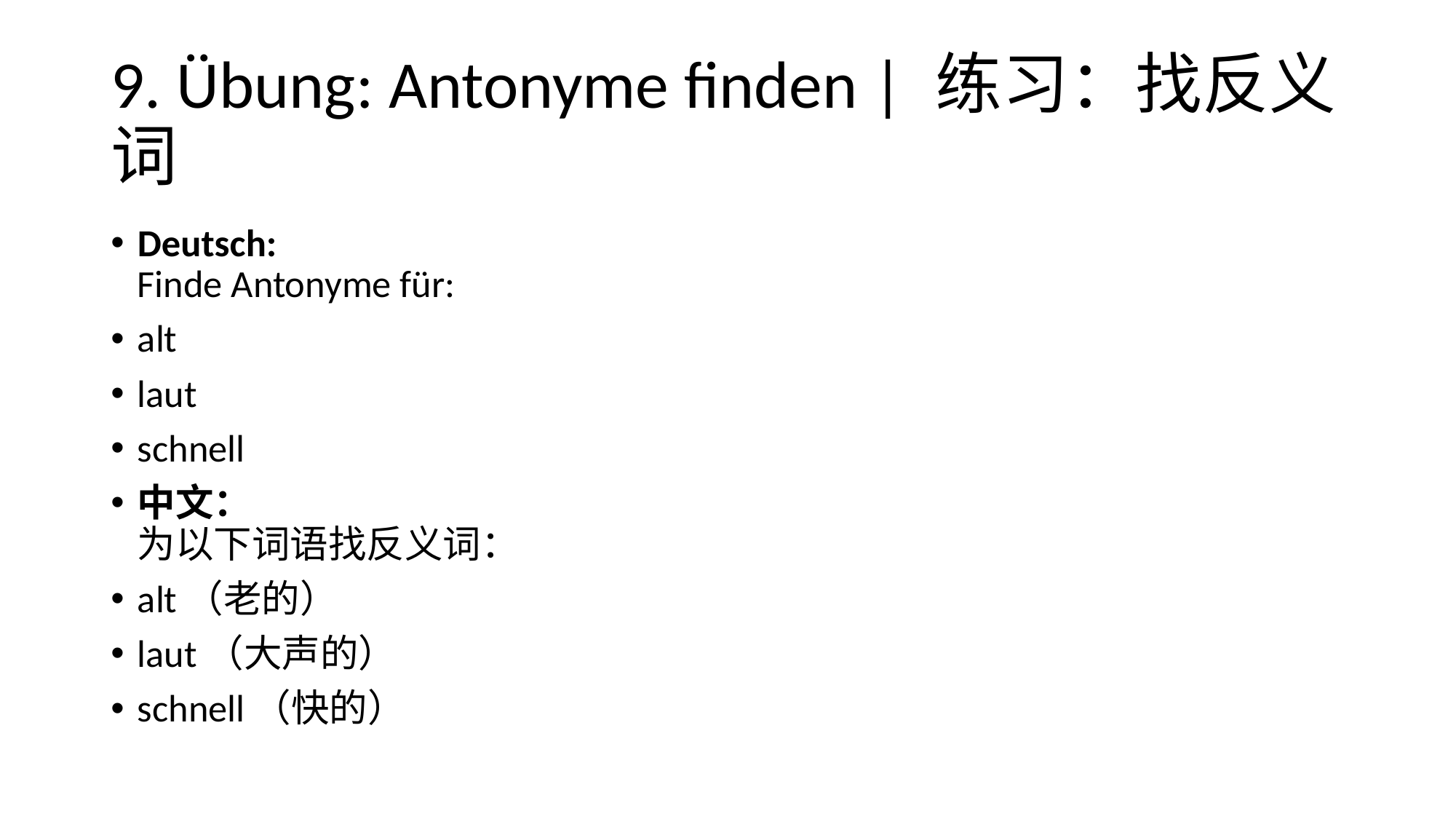

# 9. Übung: Antonyme finden | 练习：找反义词
Deutsch:
Finde Antonyme für:
alt
laut
schnell
中文：
为以下词语找反义词：
alt（老的）
laut（大声的）
schnell（快的）